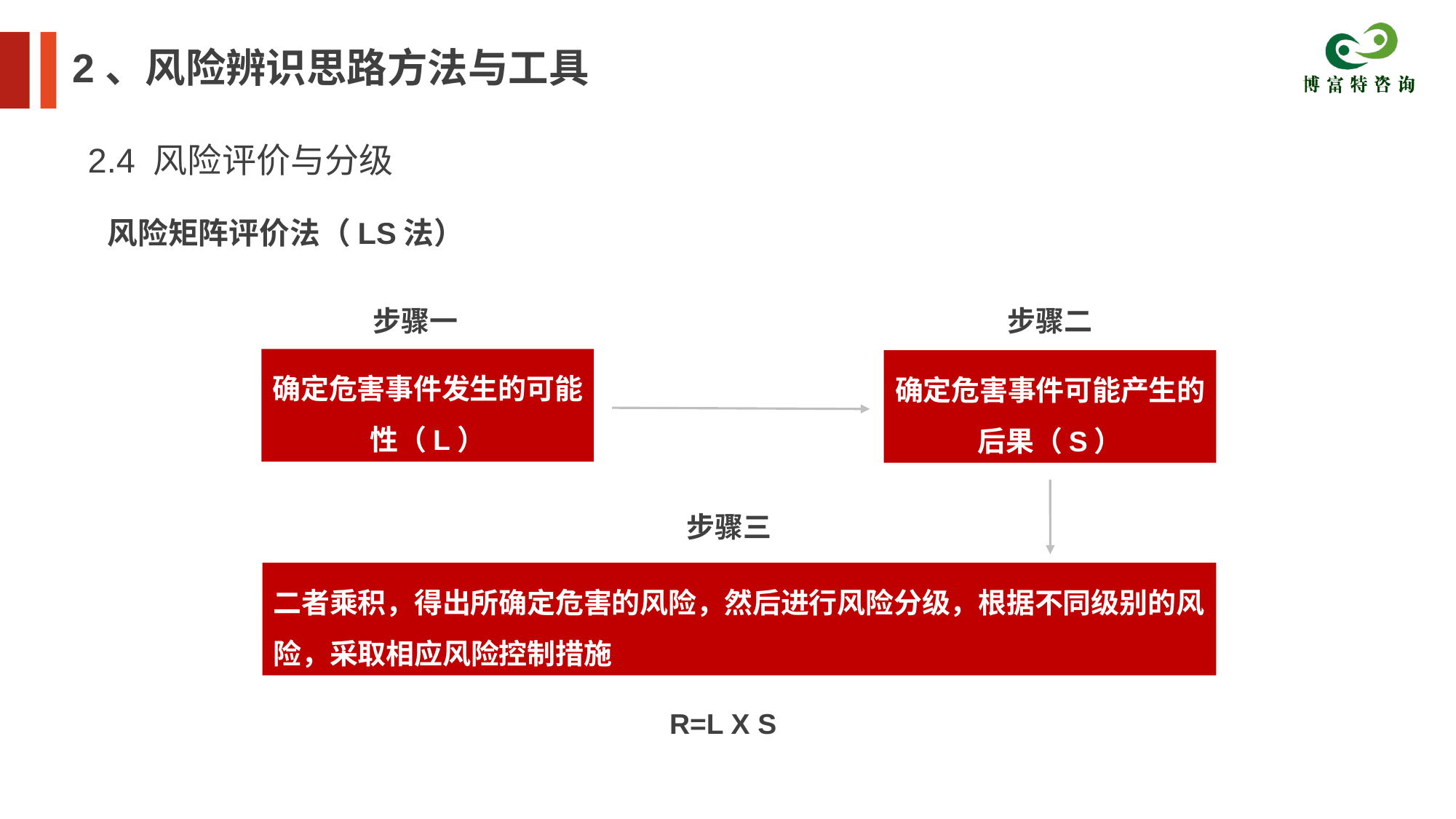

2、风险辨识思路方法与工具
2.4 风险评价与分级
风险矩阵评价法（LS法）
步骤一
步骤二
确定危害事件发生的可能性（L）
确定危害事件可能产生的后果（S）
步骤三
二者乘积，得出所确定危害的风险，然后进行风险分级，根据不同级别的风险，采取相应风险控制措施
R=L X S